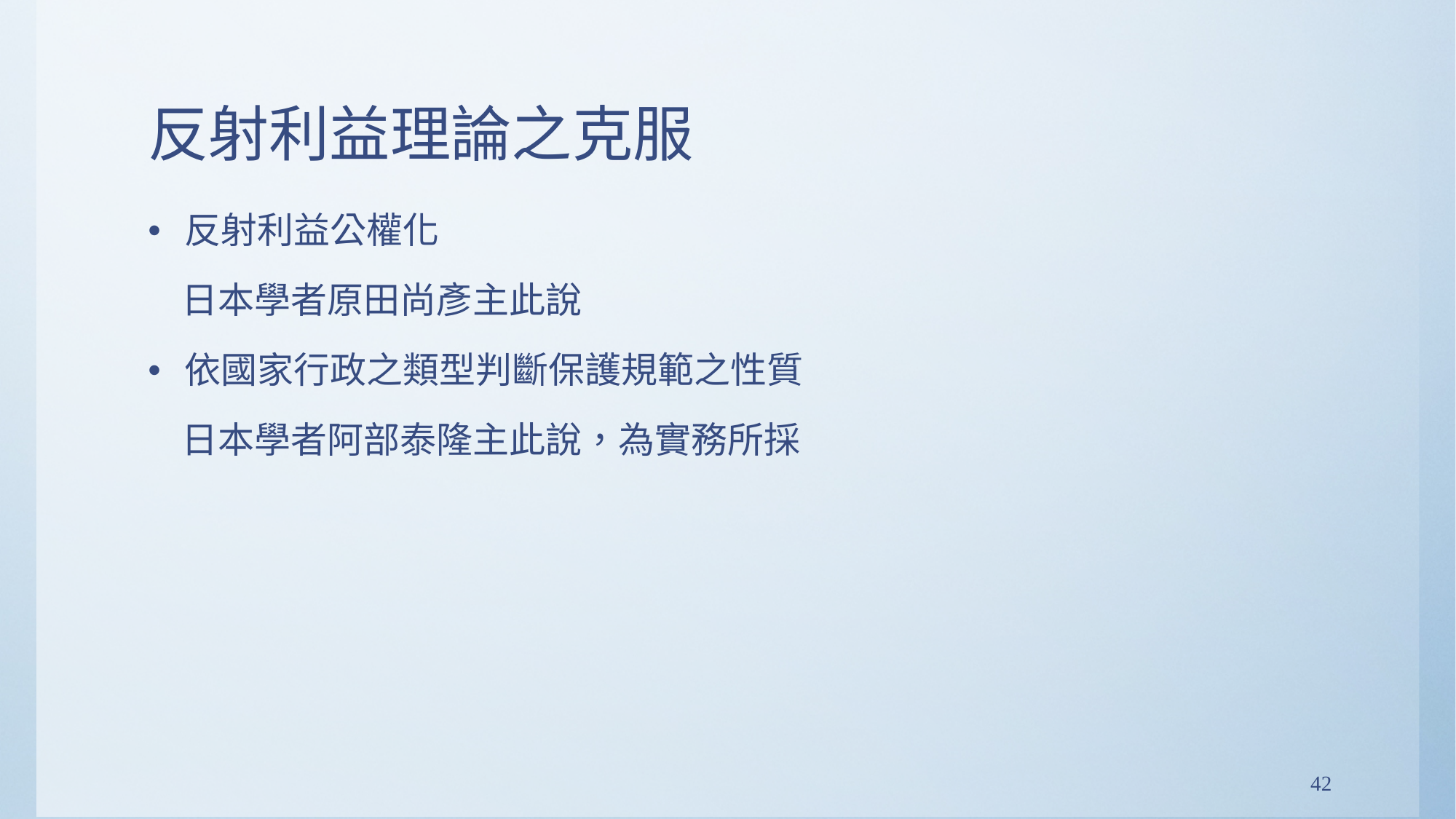

# 反射利益理論之克服
反射利益公權化
   日本學者原田尚彥主此說
依國家行政之類型判斷保護規範之性質
   日本學者阿部泰隆主此說，為實務所採
42